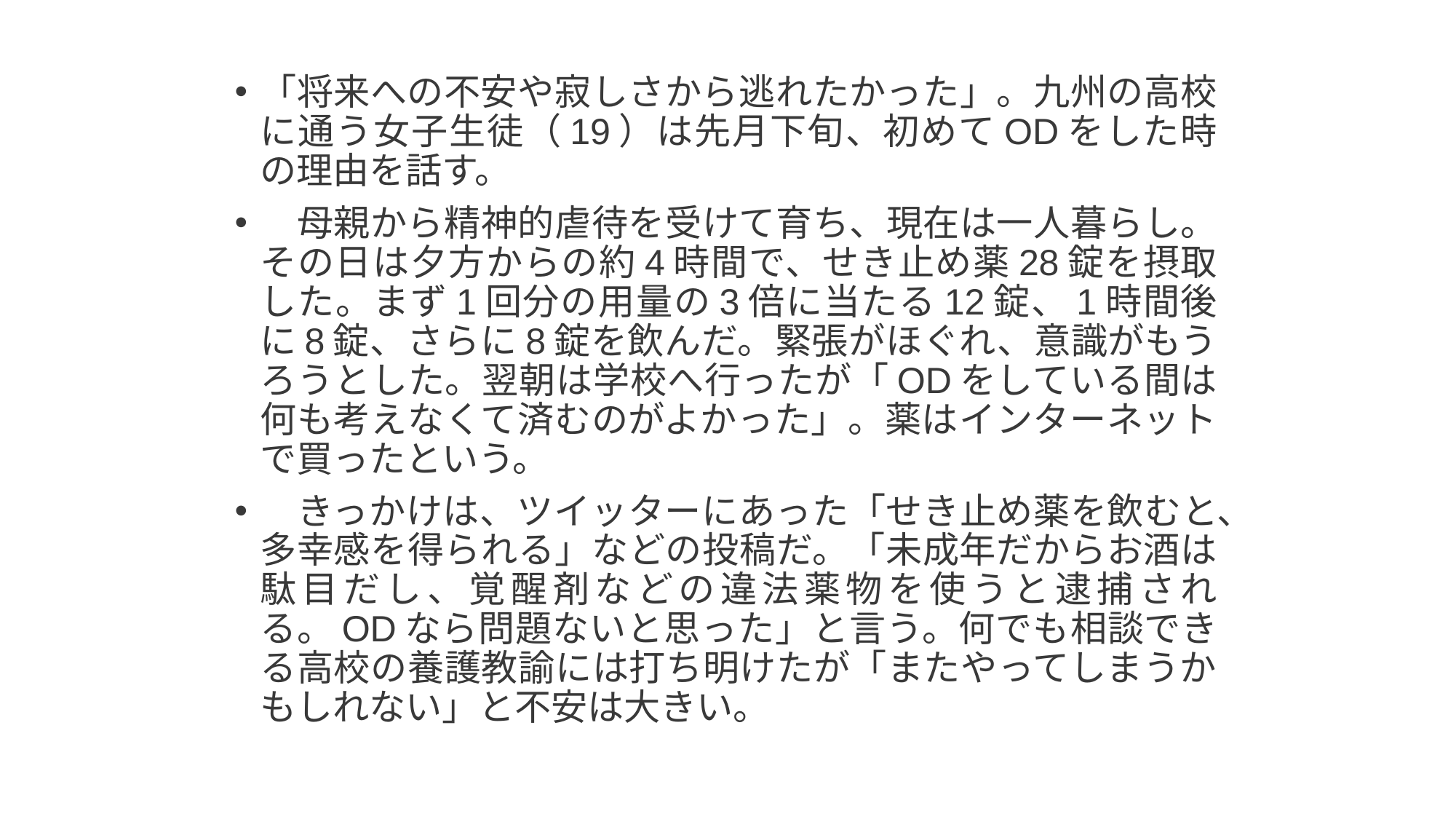

「将来への不安や寂しさから逃れたかった」。九州の高校に通う女子生徒（19）は先月下旬、初めてODをした時の理由を話す。
　母親から精神的虐待を受けて育ち、現在は一人暮らし。その日は夕方からの約4時間で、せき止め薬28錠を摂取した。まず1回分の用量の3倍に当たる12錠、1時間後に8錠、さらに8錠を飲んだ。緊張がほぐれ、意識がもうろうとした。翌朝は学校へ行ったが「ODをしている間は何も考えなくて済むのがよかった」。薬はインターネットで買ったという。
　きっかけは、ツイッターにあった「せき止め薬を飲むと、多幸感を得られる」などの投稿だ。「未成年だからお酒は駄目だし、覚醒剤などの違法薬物を使うと逮捕される。ODなら問題ないと思った」と言う。何でも相談できる高校の養護教諭には打ち明けたが「またやってしまうかもしれない」と不安は大きい。